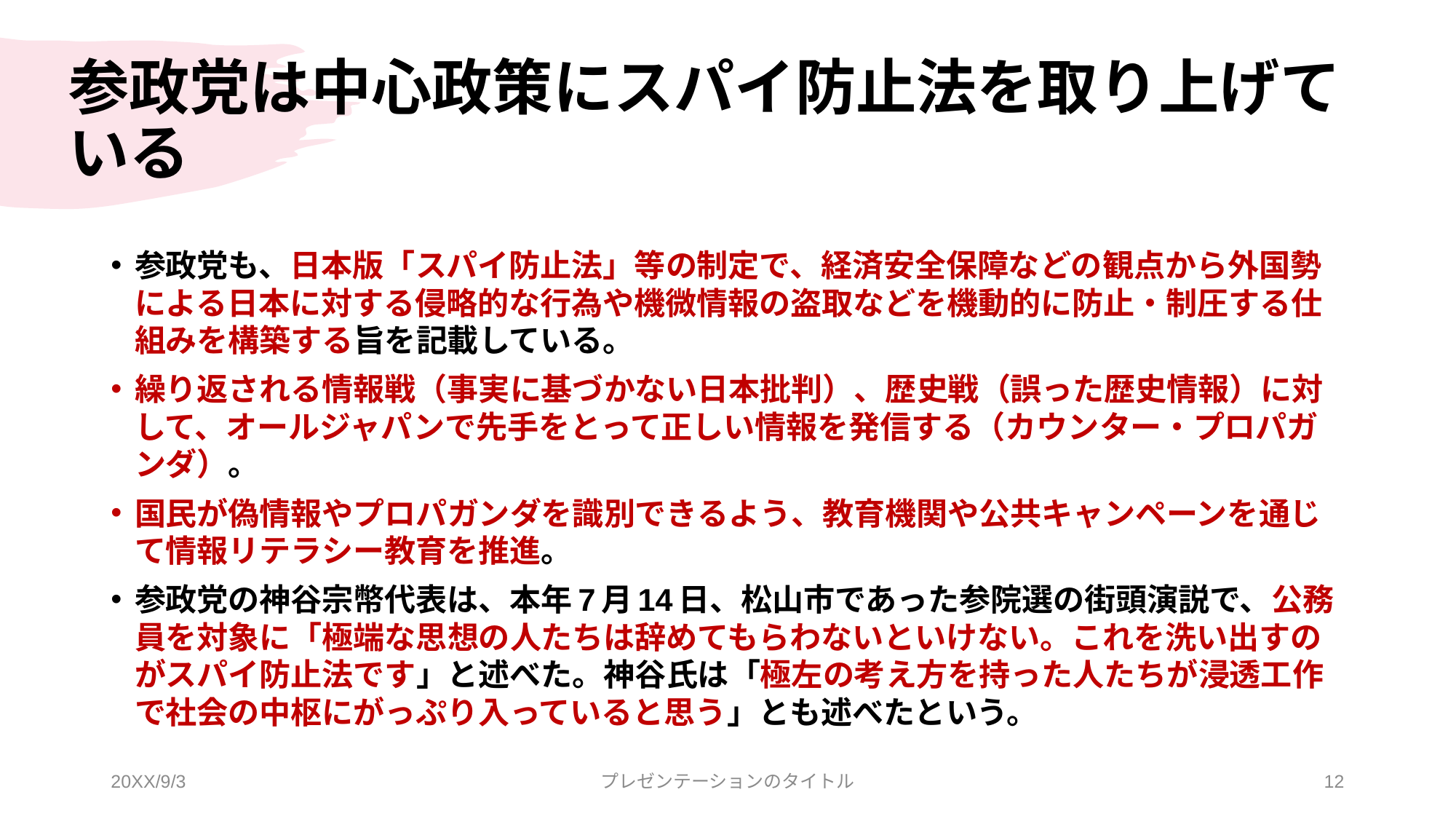

# 参政党は中心政策にスパイ防止法を取り上げている
参政党も、日本版「スパイ防止法」等の制定で、経済安全保障などの観点から外国勢による日本に対する侵略的な行為や機微情報の盗取などを機動的に防止・制圧する仕組みを構築する旨を記載している。
繰り返される情報戦（事実に基づかない日本批判）、歴史戦（誤った歴史情報）に対して、オールジャパンで先手をとって正しい情報を発信する（カウンター・プロパガンダ）。
国民が偽情報やプロパガンダを識別できるよう、教育機関や公共キャンペーンを通じて情報リテラシー教育を推進。
参政党の神谷宗幣代表は、本年7月14日、松山市であった参院選の街頭演説で、公務員を対象に「極端な思想の人たちは辞めてもらわないといけない。これを洗い出すのがスパイ防止法です」と述べた。神谷氏は「極左の考え方を持った人たちが浸透工作で社会の中枢にがっぷり入っていると思う」とも述べたという。
20XX/9/3
プレゼンテーションのタイトル
12